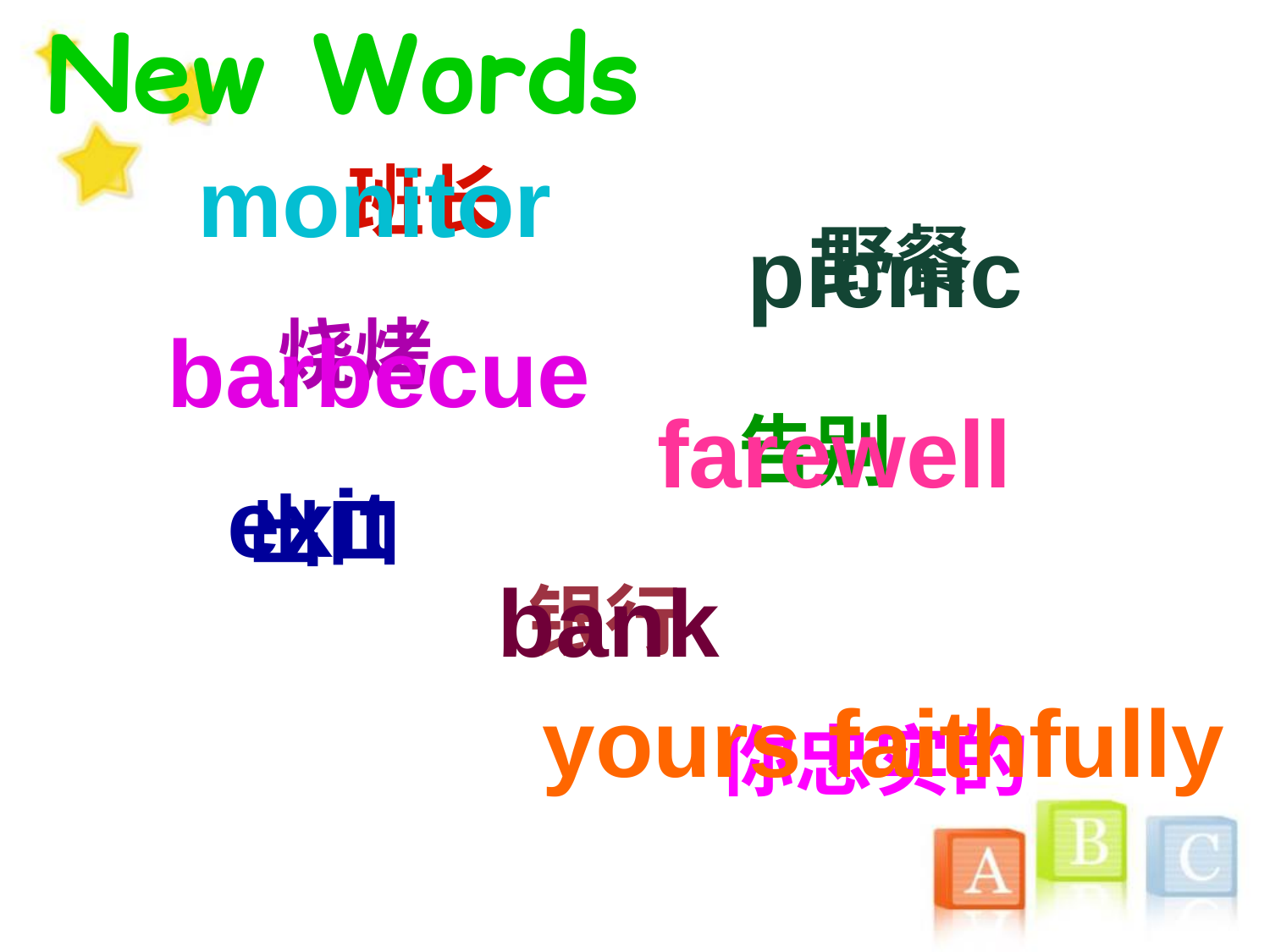

New Words
monitor
班长
picnic
野餐
烧烤
barbecue
farewell
告别
exit
出口
bank
银行
yours faithfully
你忠实的